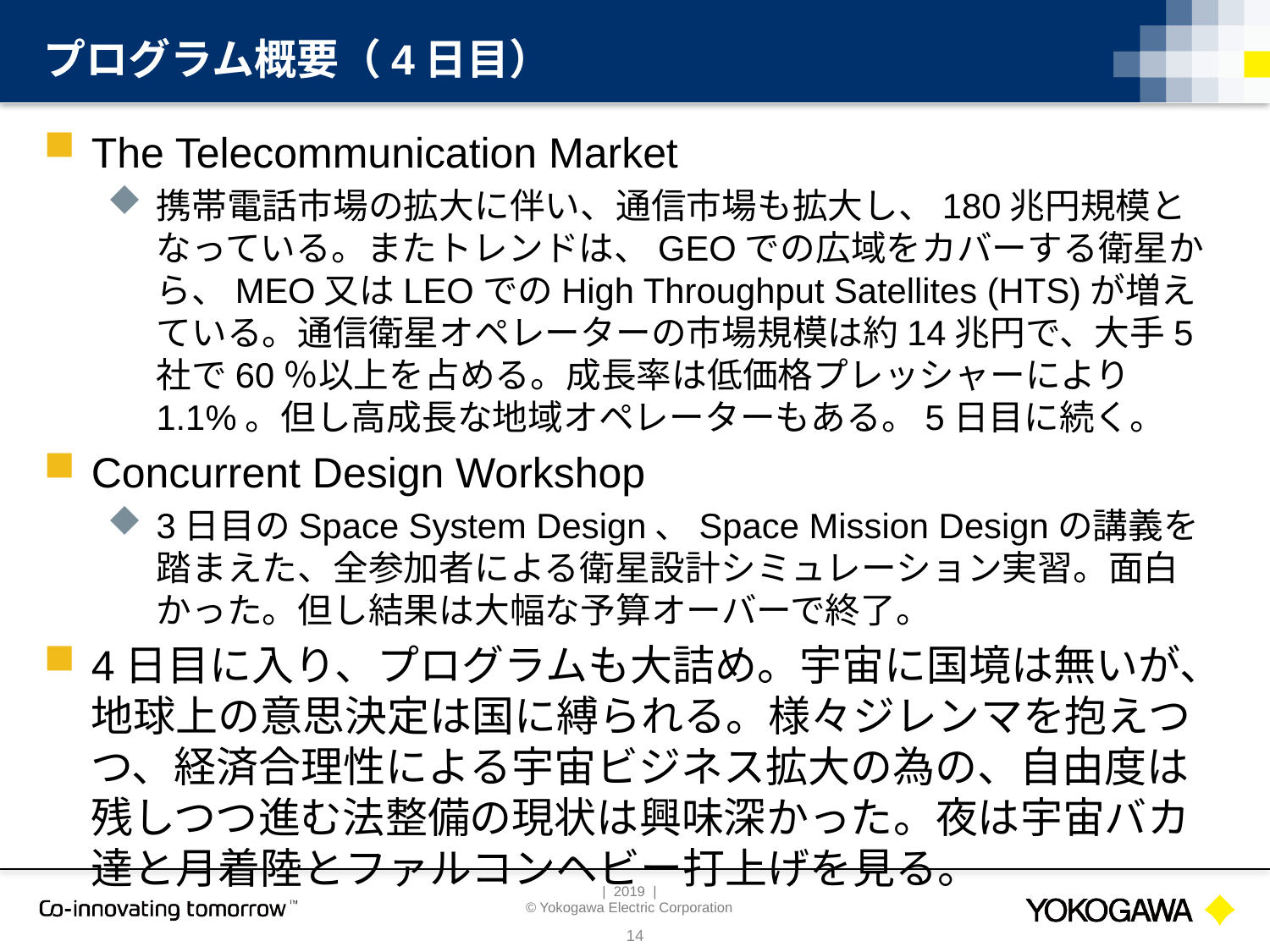

# プログラム概要（4日目）
The Telecommunication Market
携帯電話市場の拡大に伴い、通信市場も拡大し、180兆円規模となっている。またトレンドは、GEOでの広域をカバーする衛星から、MEO又はLEOでのHigh Throughput Satellites (HTS)が増えている。通信衛星オペレーターの市場規模は約14兆円で、大手5社で60％以上を占める。成長率は低価格プレッシャーにより1.1%。但し高成長な地域オペレーターもある。5日目に続く。
Concurrent Design Workshop
3日目のSpace System Design、Space Mission Designの講義を踏まえた、全参加者による衛星設計シミュレーション実習。面白かった。但し結果は大幅な予算オーバーで終了。
4日目に入り、プログラムも大詰め。宇宙に国境は無いが、地球上の意思決定は国に縛られる。様々ジレンマを抱えつつ、経済合理性による宇宙ビジネス拡大の為の、自由度は残しつつ進む法整備の現状は興味深かった。夜は宇宙バカ達と月着陸とファルコンヘビー打上げを見る。
14